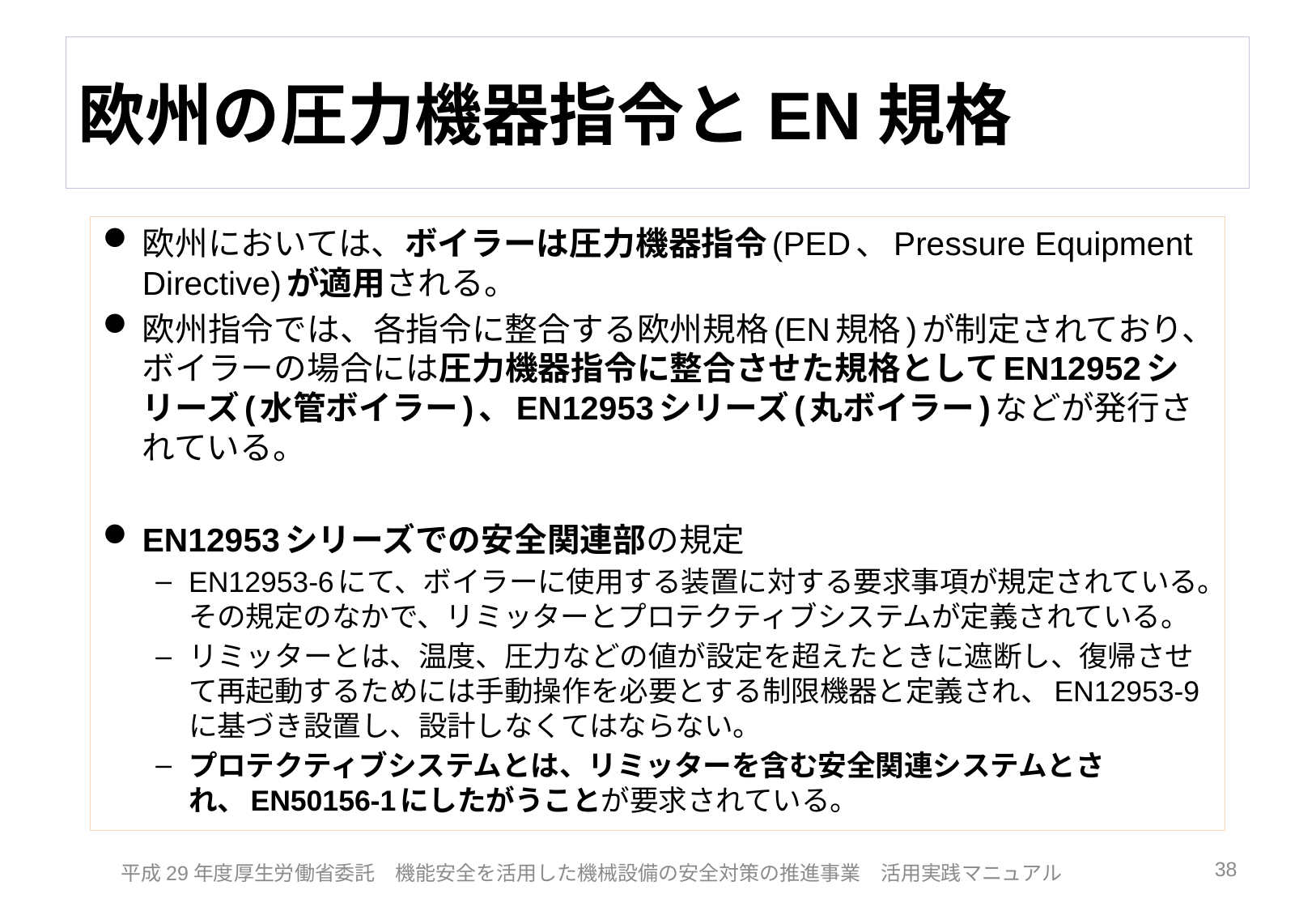

# 欧州の圧力機器指令とEN規格
欧州においては、ボイラーは圧力機器指令(PED、Pressure Equipment Directive)が適用される。
欧州指令では、各指令に整合する欧州規格(EN規格)が制定されており、ボイラーの場合には圧力機器指令に整合させた規格としてEN12952シリーズ(水管ボイラー)、EN12953シリーズ(丸ボイラー)などが発行されている。

EN12953シリーズでの安全関連部の規定
EN12953-6にて、ボイラーに使用する装置に対する要求事項が規定されている。その規定のなかで、リミッターとプロテクティブシステムが定義されている。
リミッターとは、温度、圧力などの値が設定を超えたときに遮断し、復帰させて再起動するためには手動操作を必要とする制限機器と定義され、EN12953-9に基づき設置し、設計しなくてはならない。
プロテクティブシステムとは、リミッターを含む安全関連システムとされ、EN50156-1にしたがうことが要求されている。
38
平成29年度厚生労働省委託　機能安全を活用した機械設備の安全対策の推進事業　活用実践マニュアル